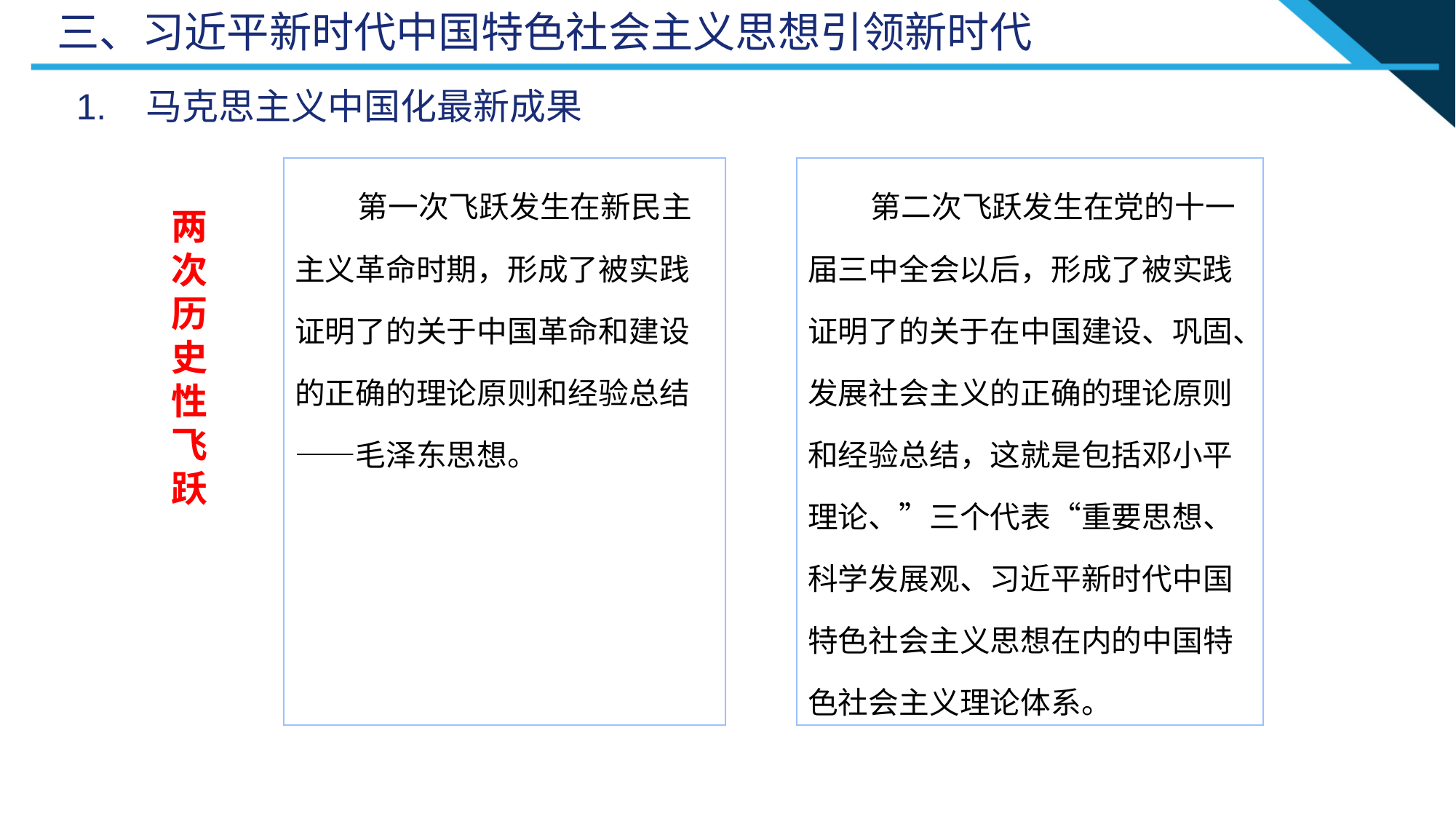

三、习近平新时代中国特色社会主义思想引领新时代
     1.   马克思主义中国化最新成果
       第一次飞跃发生在新民主主义革命时期，形成了被实践证明了的关于中国革命和建设的正确的理论原则和经验总结——毛泽东思想。

       第二次飞跃发生在党的十一届三中全会以后，形成了被实践证明了的关于在中国建设、巩固、发展社会主义的正确的理论原则和经验总结，这就是包括邓小平理论、”三个代表“重要思想、科学发展观、习近平新时代中国特色社会主义思想在内的中国特色社会主义理论体系。
两
次
历
史
性
飞
跃